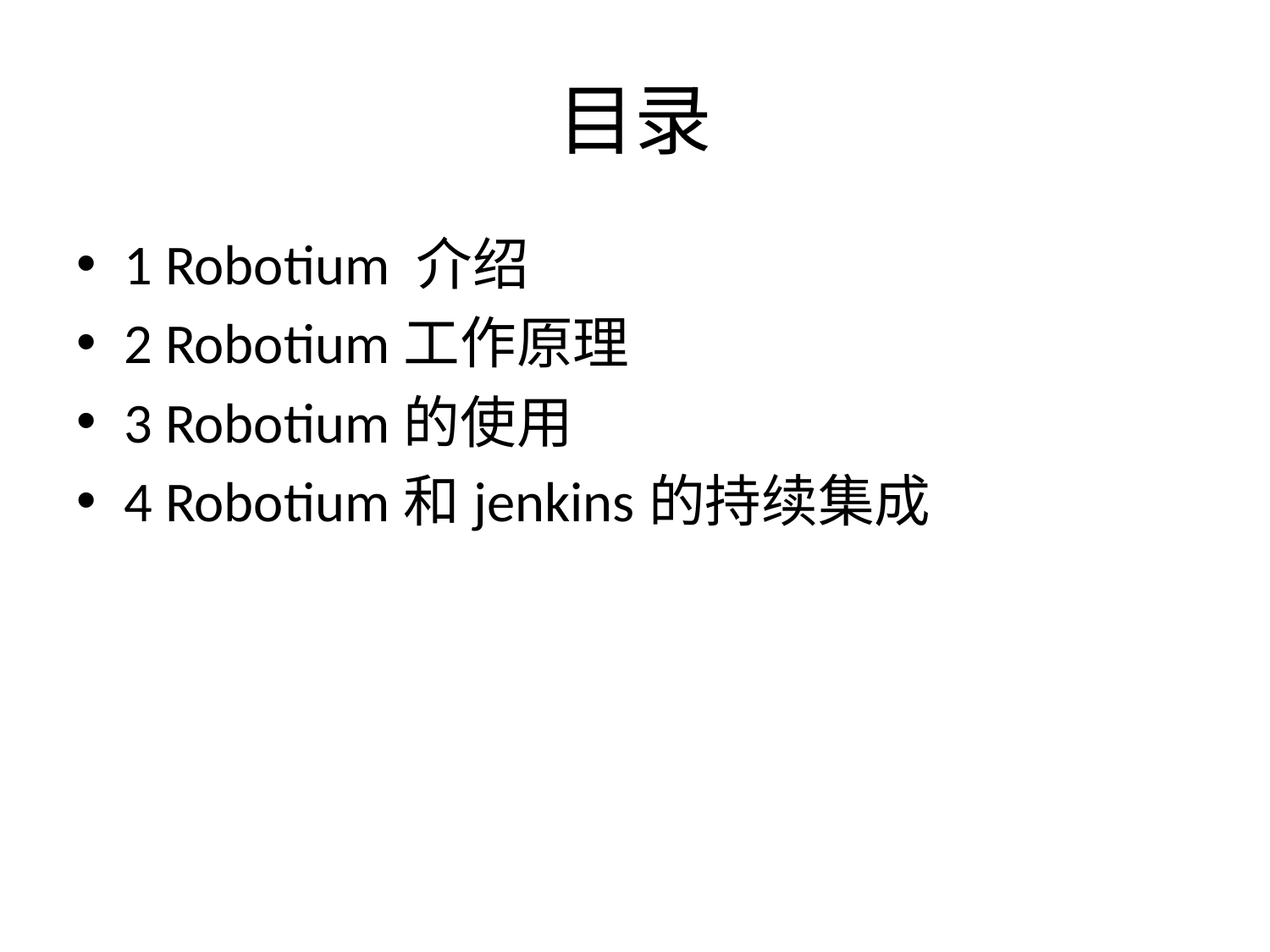

# 目录
1 Robotium 介绍
2 Robotium工作原理
3 Robotium的使用
4 Robotium和jenkins的持续集成